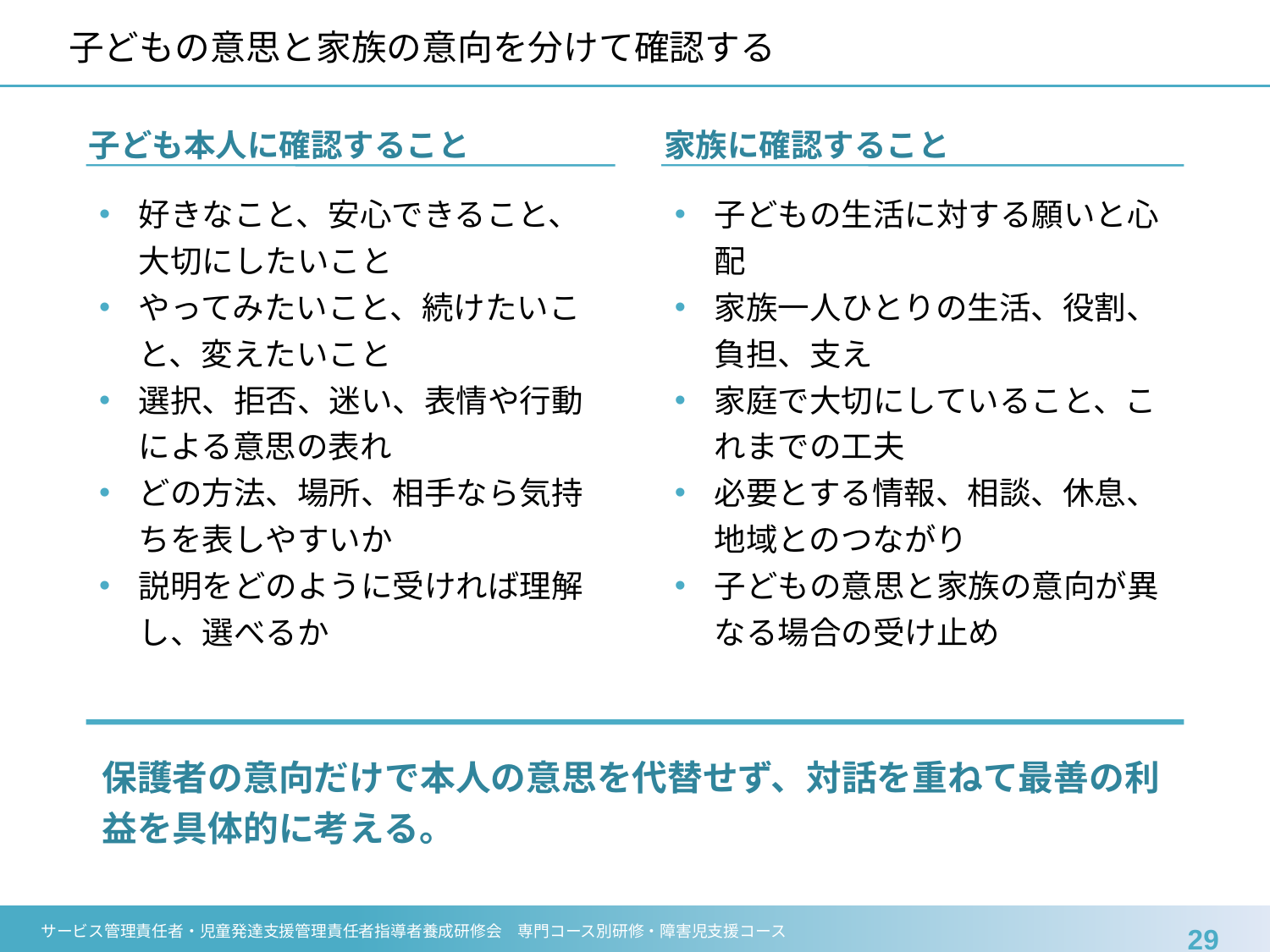

# 子どもの意思と家族の意向を分けて確認する
子ども本人に確認すること
家族に確認すること

好きなこと、安心できること、大切にしたいこと
やってみたいこと、続けたいこと、変えたいこと
選択、拒否、迷い、表情や行動による意思の表れ
どの方法、場所、相手なら気持ちを表しやすいか
説明をどのように受ければ理解し、選べるか
子どもの生活に対する願いと心配
家族一人ひとりの生活、役割、負担、支え
家庭で大切にしていること、これまでの工夫
必要とする情報、相談、休息、地域とのつながり
子どもの意思と家族の意向が異なる場合の受け止め

保護者の意向だけで本人の意思を代替せず、対話を重ねて最善の利益を具体的に考える。